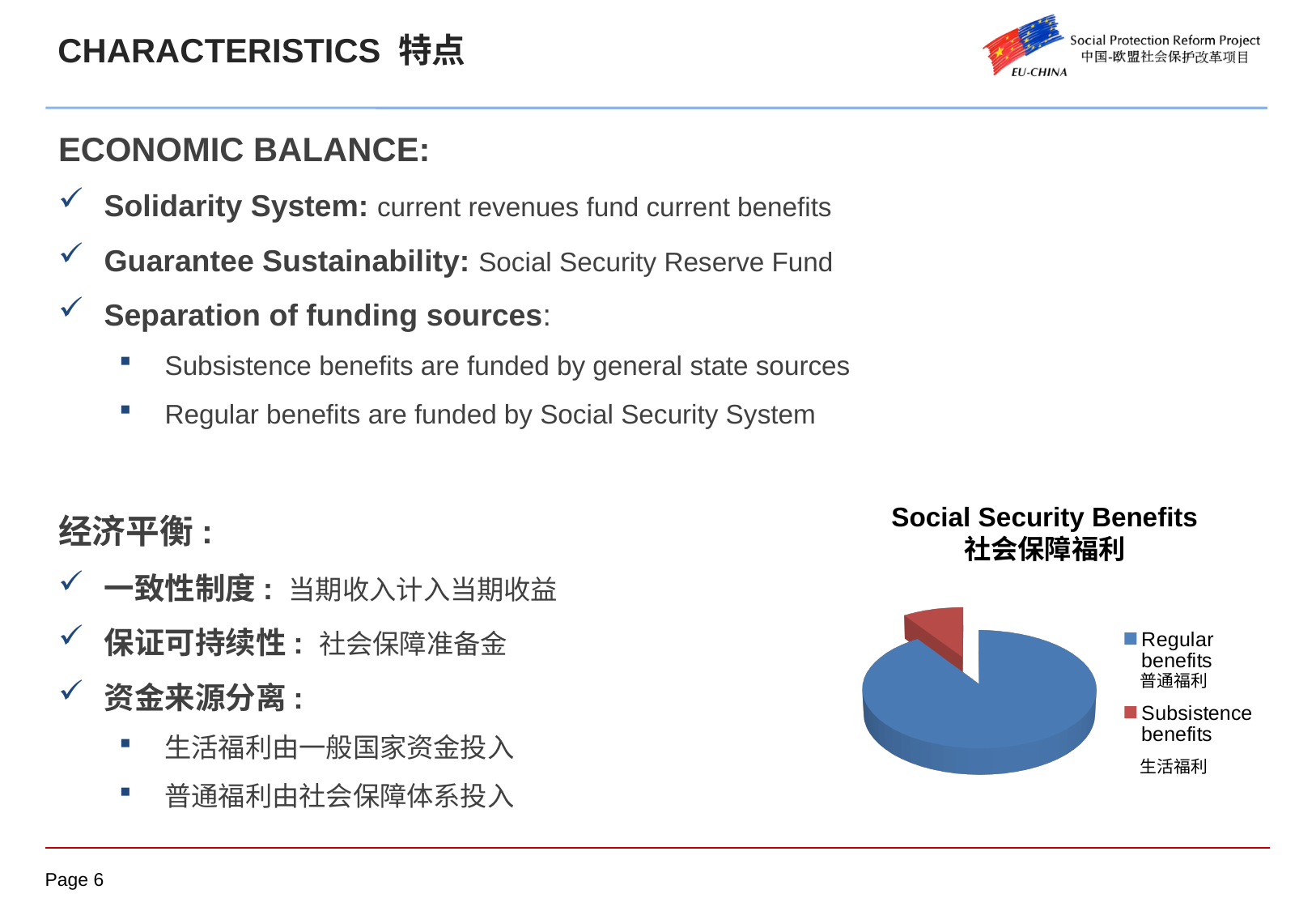

CHARACTERISTICS 特点
ECONOMIC BALANCE:
Solidarity System: current revenues fund current benefits
Guarantee Sustainability: Social Security Reserve Fund
Separation of funding sources:
Subsistence benefits are funded by general state sources
Regular benefits are funded by Social Security System

经济平衡:
一致性制度: 当期收入计入当期收益
保证可持续性: 社会保障准备金
资金来源分离:
生活福利由一般国家资金投入
普通福利由社会保障体系投入
Social Security Benefits
社会保障福利

[unsupported chart]

普通福利
生活福利